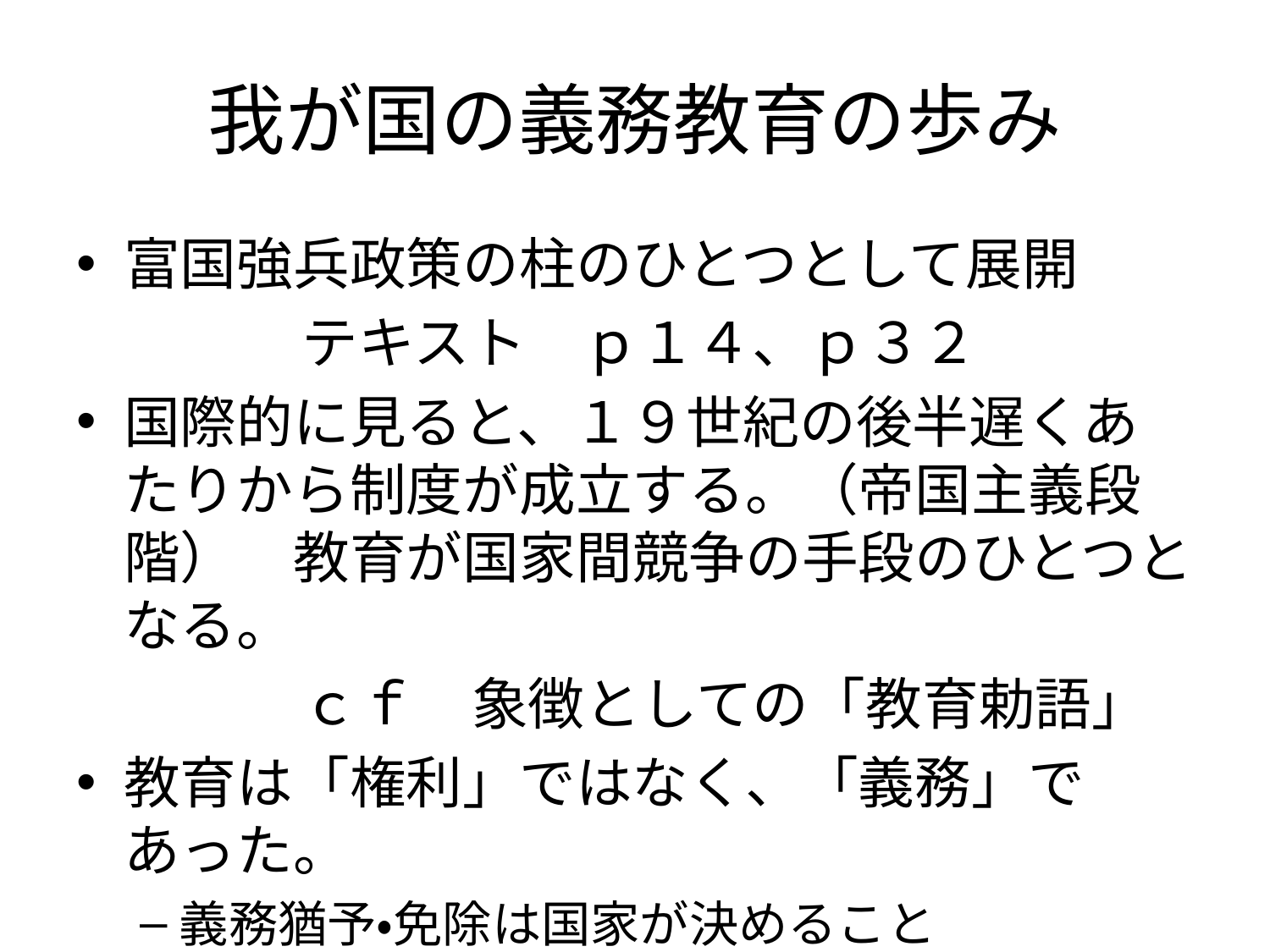

# 我が国の義務教育の歩み
富国強兵政策の柱のひとつとして展開
　　　　テキスト　ｐ１４、ｐ３２
国際的に見ると、１９世紀の後半遅くあたりから制度が成立する。（帝国主義段階）　教育が国家間競争の手段のひとつとなる。
　　　　ｃｆ　象徴としての「教育勅語」
教育は「権利」ではなく、「義務」であった。
義務猶予・免除は国家が決めること